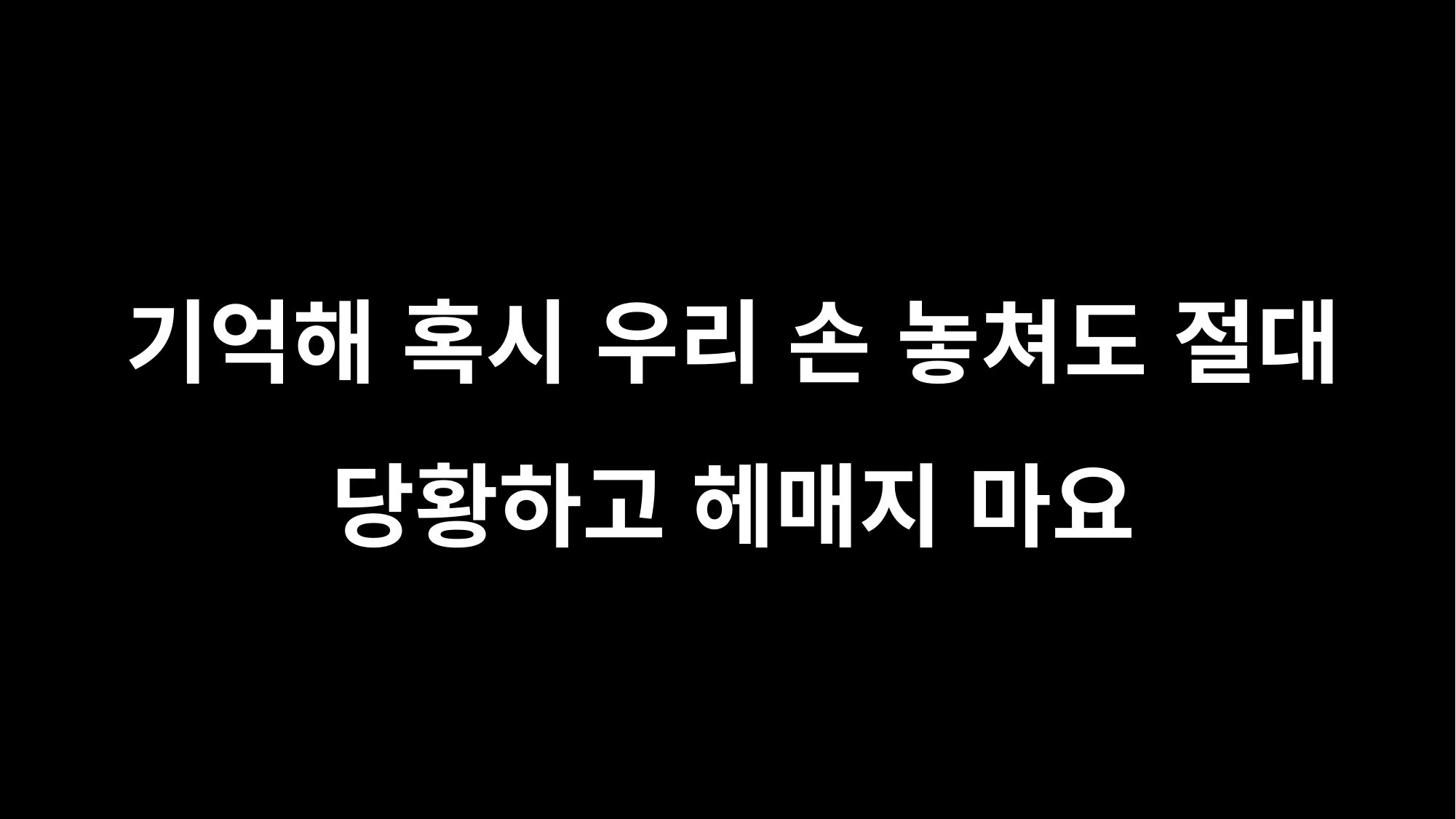

기억해 혹시 우리 손 놓쳐도 절대 당황하고 헤매지 마요